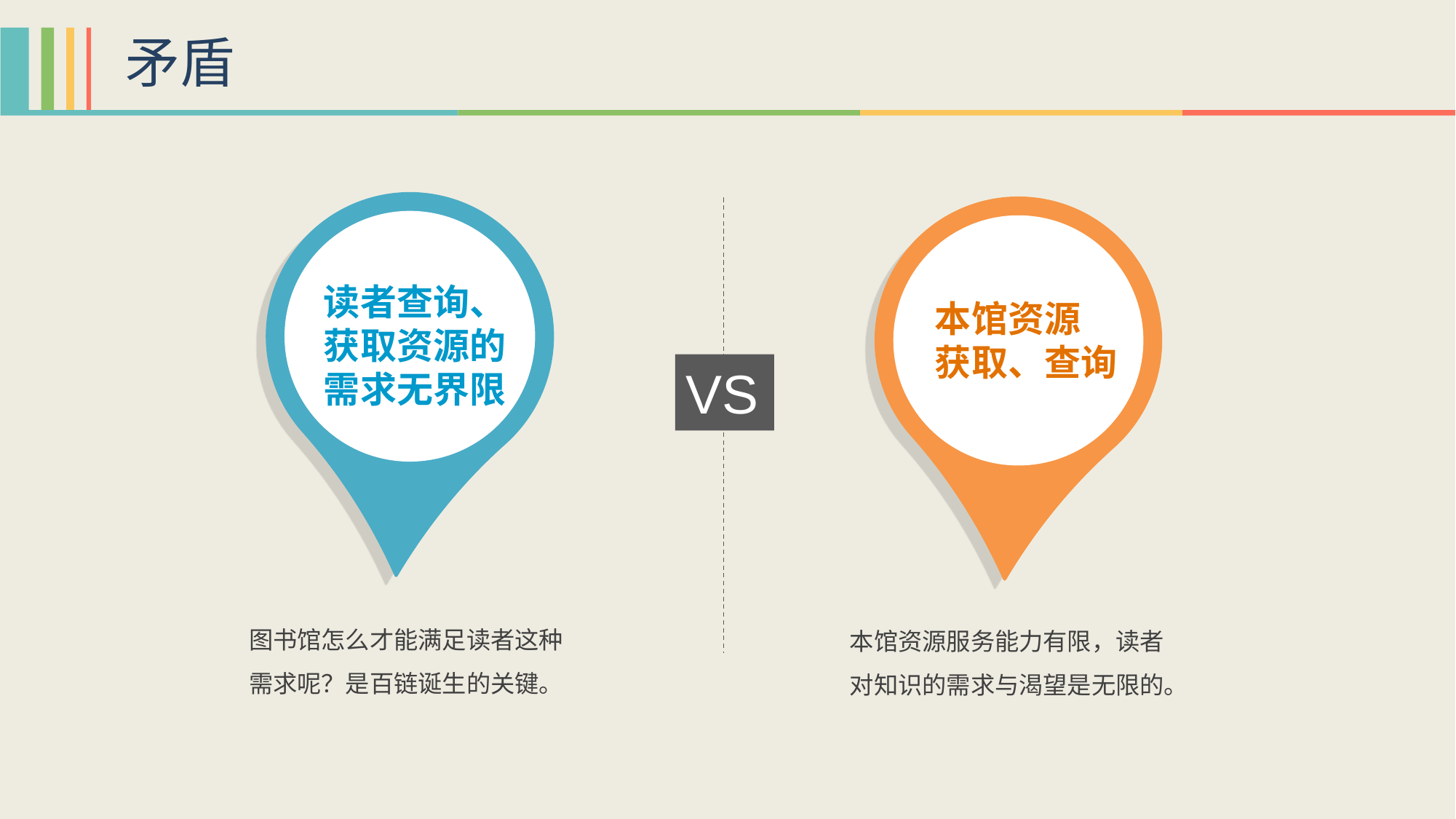

矛盾

读者查询、
获取资源的
需求无界限
本馆资源
获取、查询
VS
图书馆怎么才能满足读者这种需求呢？是百链诞生的关键。
本馆资源服务能力有限，读者对知识的需求与渴望是无限的。